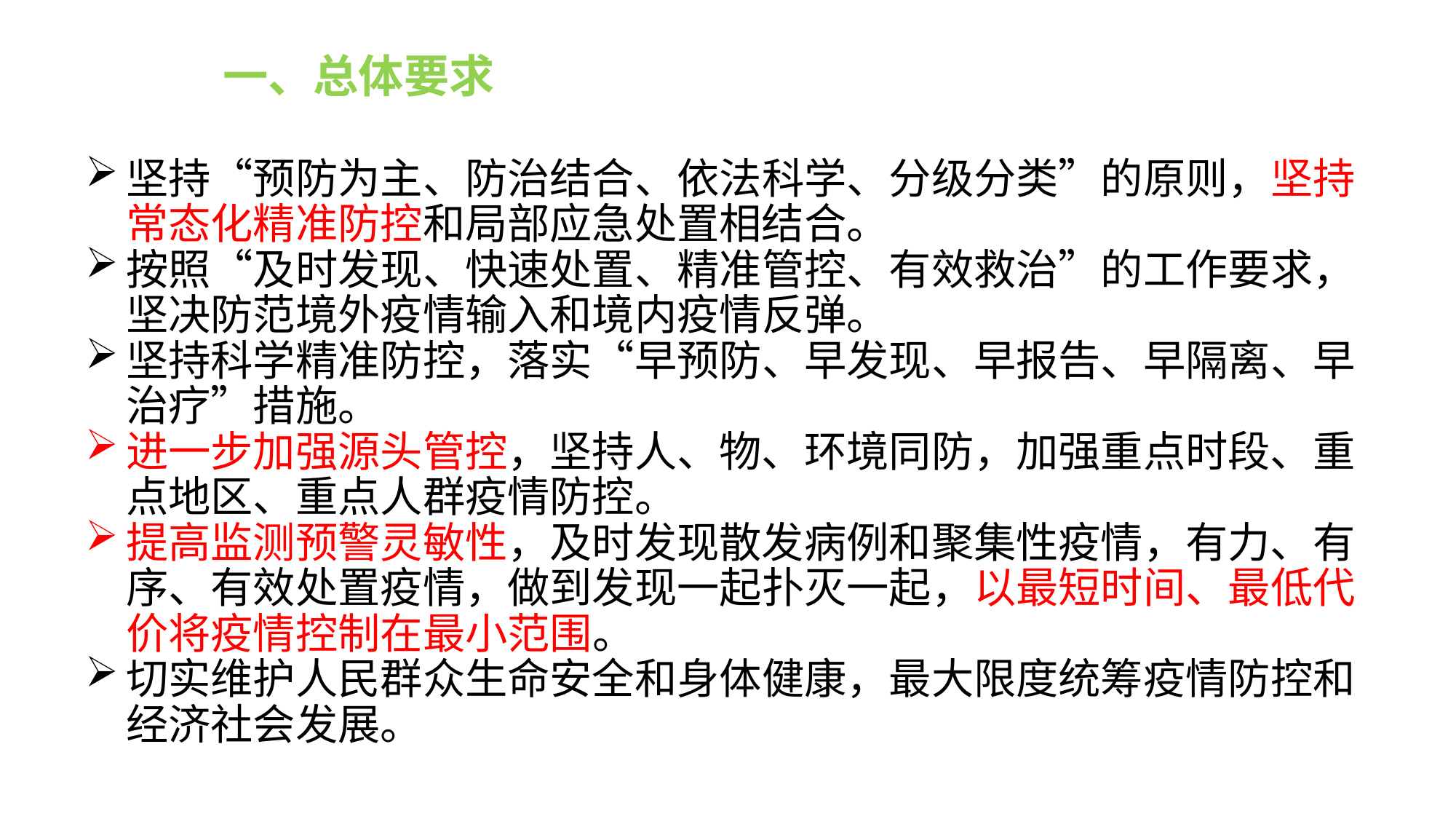

# 一、总体要求
坚持“预防为主、防治结合、依法科学、分级分类”的原则，坚持常态化精准防控和局部应急处置相结合。
按照“及时发现、快速处置、精准管控、有效救治”的工作要求，坚决防范境外疫情输入和境内疫情反弹。
坚持科学精准防控，落实“早预防、早发现、早报告、早隔离、早治疗”措施。
进一步加强源头管控，坚持人、物、环境同防，加强重点时段、重点地区、重点人群疫情防控。
提高监测预警灵敏性，及时发现散发病例和聚集性疫情，有力、有序、有效处置疫情，做到发现一起扑灭一起，以最短时间、最低代价将疫情控制在最小范围。
切实维护人民群众生命安全和身体健康，最大限度统筹疫情防控和经济社会发展。